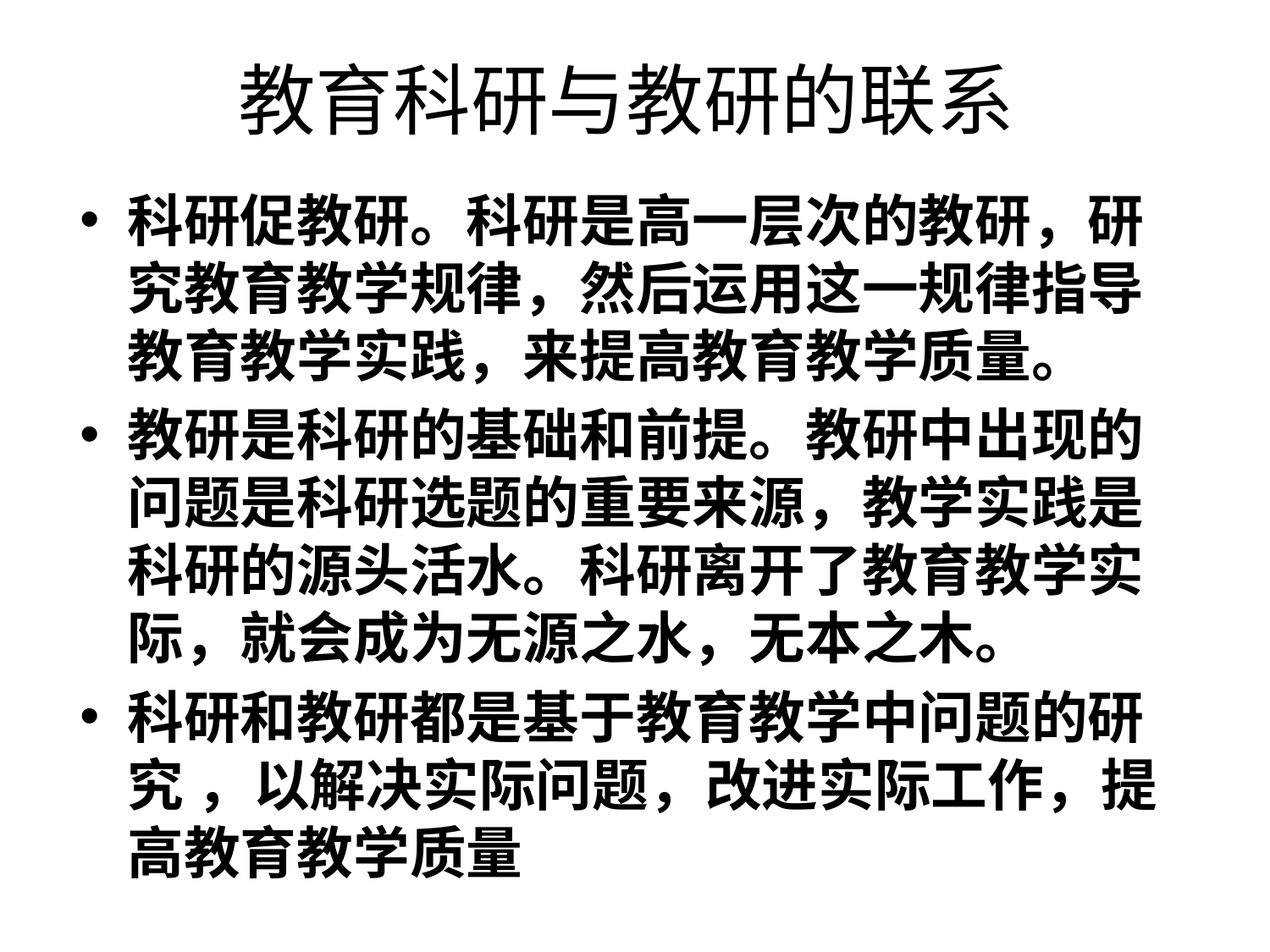

# 教育科研与教研的联系
科研促教研。科研是高一层次的教研，研究教育教学规律，然后运用这一规律指导教育教学实践，来提高教育教学质量。
教研是科研的基础和前提。教研中出现的问题是科研选题的重要来源，教学实践是科研的源头活水。科研离开了教育教学实际，就会成为无源之水，无本之木。
科研和教研都是基于教育教学中问题的研究 ，以解决实际问题，改进实际工作，提高教育教学质量
5